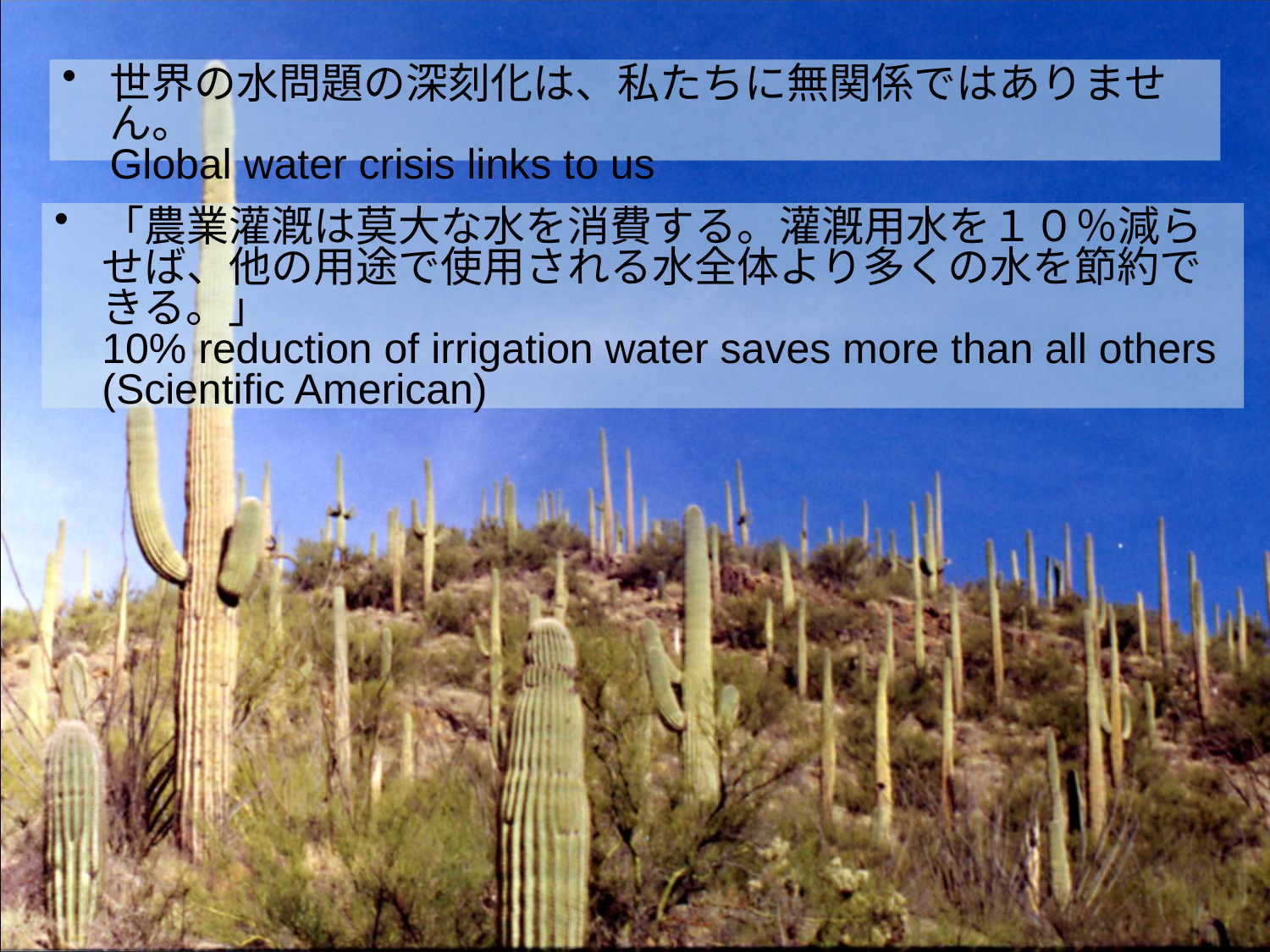

世界の水問題の深刻化は、私たちに無関係ではありません。
Global water crisis links to us
「農業灌漑は莫大な水を消費する。灌漑用水を１０％減らせば、他の用途で使用される水全体より多くの水を節約できる。」
10% reduction of irrigation water saves more than all others
(Scientific American)